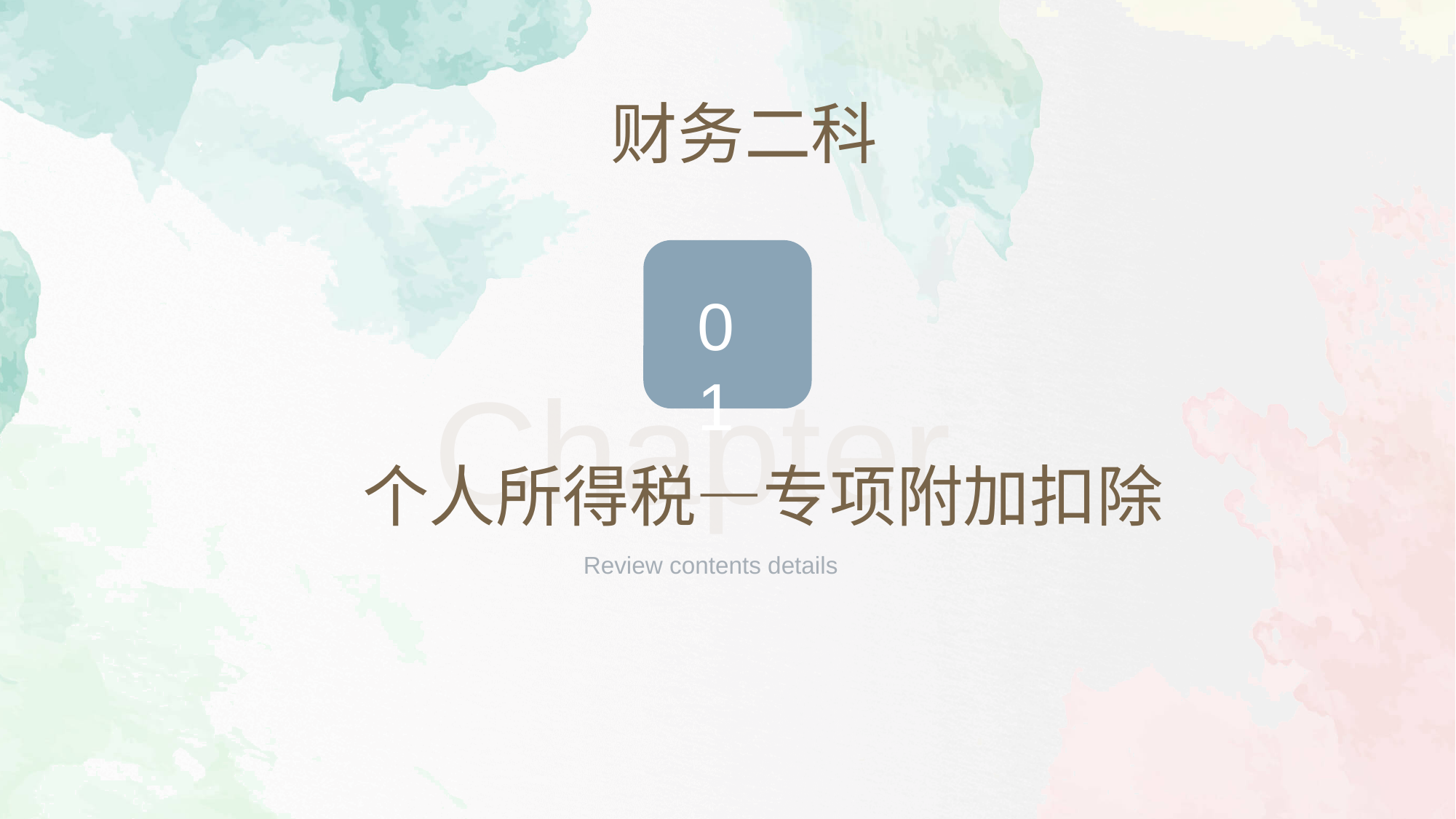

财务二科

01
Chapter
个人所得税—专项附加扣除
Review contents details